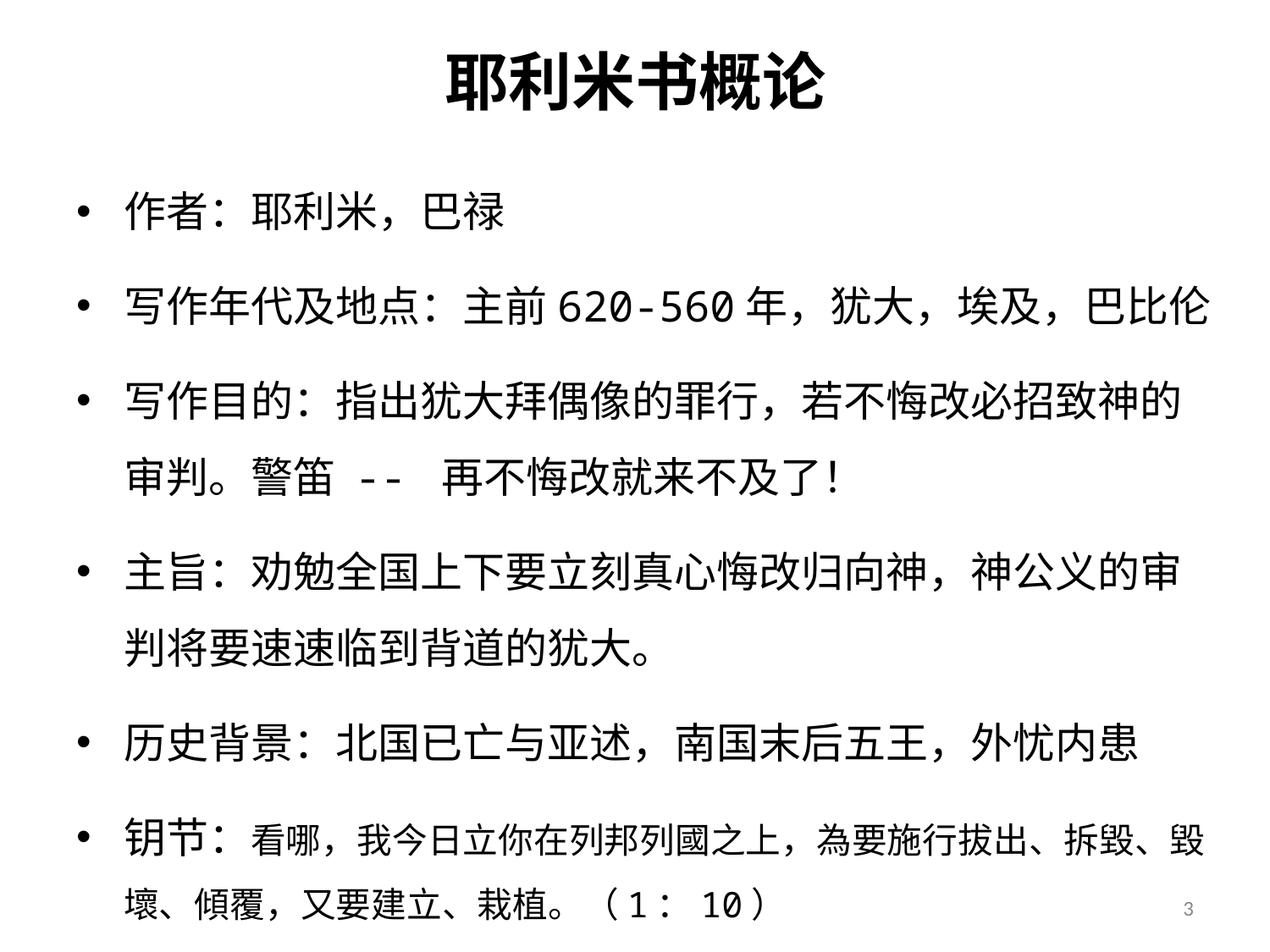

# 耶利米书概论
作者：耶利米，巴禄
写作年代及地点：主前620-560年，犹大，埃及，巴比伦
写作目的：指出犹大拜偶像的罪行，若不悔改必招致神的审判。警笛 -- 再不悔改就来不及了！
主旨：劝勉全国上下要立刻真心悔改归向神，神公义的审判将要速速临到背道的犹大。
历史背景：北国已亡与亚述，南国末后五王，外忧内患
钥节：看哪，我今日立你在列邦列國之上，為要施行拔出、拆毀、毀壞、傾覆，又要建立、栽植。（1：10）
3